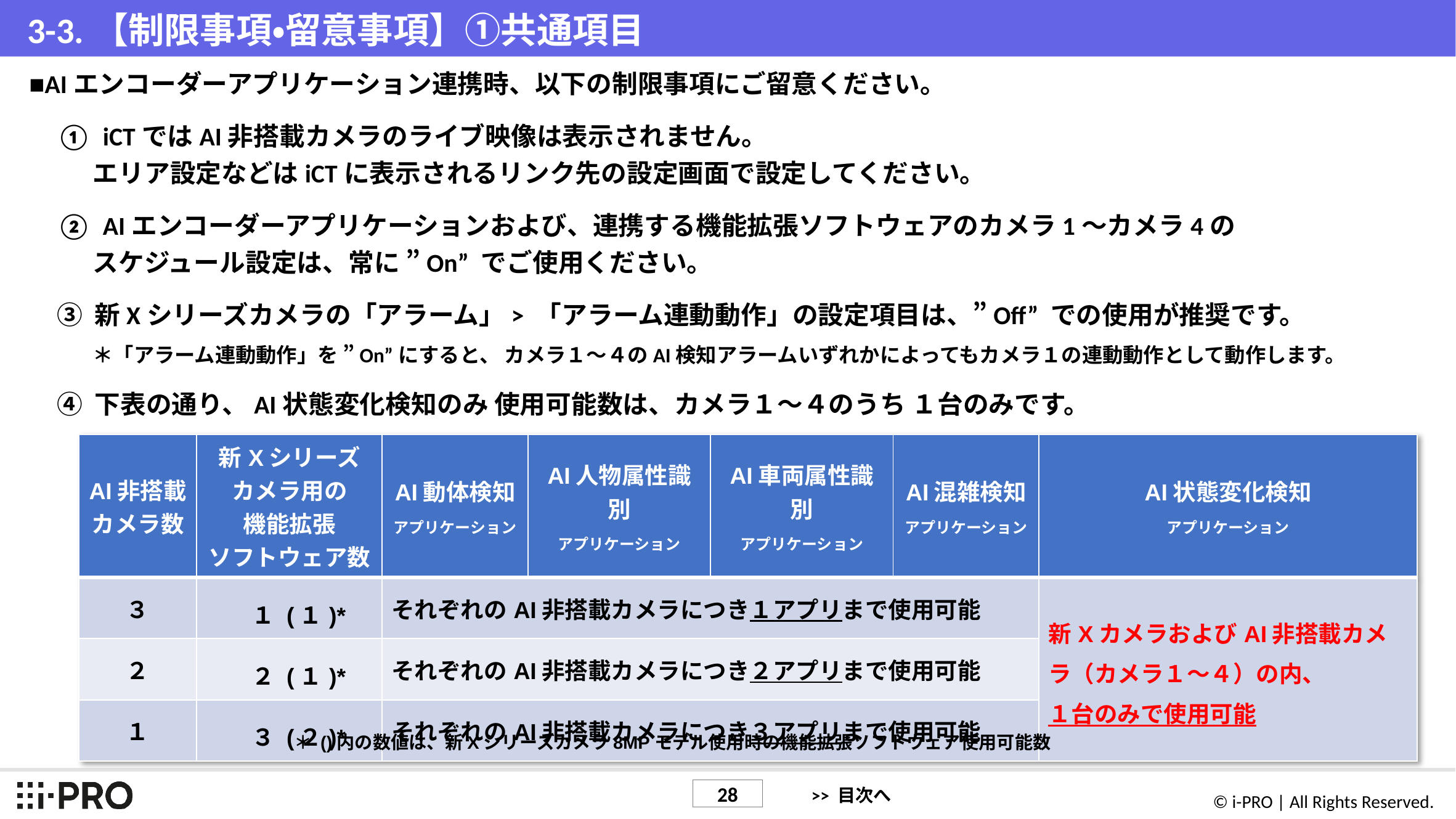

# 3-3.【制限事項・留意事項】①共通項目
■AIエンコーダーアプリケーション連携時、以下の制限事項にご留意ください。
①  iCTではAI非搭載カメラのライブ映像は表示されません。
エリア設定などはiCTに表示されるリンク先の設定画面で設定してください。
②  AIエンコーダーアプリケーションおよび、連携する機能拡張ソフトウェアのカメラ1～カメラ4の
スケジュール設定は、常に ”On” でご使用ください。
③ 新Xシリーズカメラの「アラーム」> 「アラーム連動動作」の設定項目は、”Off” での使用が推奨です。
＊「アラーム連動動作」を ”On”にすると、 カメラ１～４のAI検知アラームいずれかによってもカメラ１の連動動作として動作します。
④ 下表の通り、AI状態変化検知のみ 使用可能数は、カメラ１～４のうち １台のみです。
| AI非搭載 カメラ数 | 新Xシリーズ カメラ用の 機能拡張 ソフトウェア数 | AI動体検知 アプリケーション | AI人物属性識別 アプリケーション | AI車両属性識別 アプリケーション | AI混雑検知 アプリケーション | AI状態変化検知 アプリケーション |
| --- | --- | --- | --- | --- | --- | --- |
| ３ | １ (１)\* | それぞれのAI非搭載カメラにつき１アプリまで使用可能 |  |  |  | 新XカメラおよびAI非搭載カメラ（カメラ１～４）の内、 １台のみで使用可能 |
| ２ | ２ (１)\* | それぞれのAI非搭載カメラにつき２アプリまで使用可能 |  |  |  |  |
| １ | ３ (２)\* | それぞれのAI非搭載カメラにつき３アプリまで使用可能 |  |  |  |  |
＊ ()内の数値は、新Xシリーズカメラ8MPモデル使用時の機能拡張ソフトウェア使用可能数
>> 目次へ